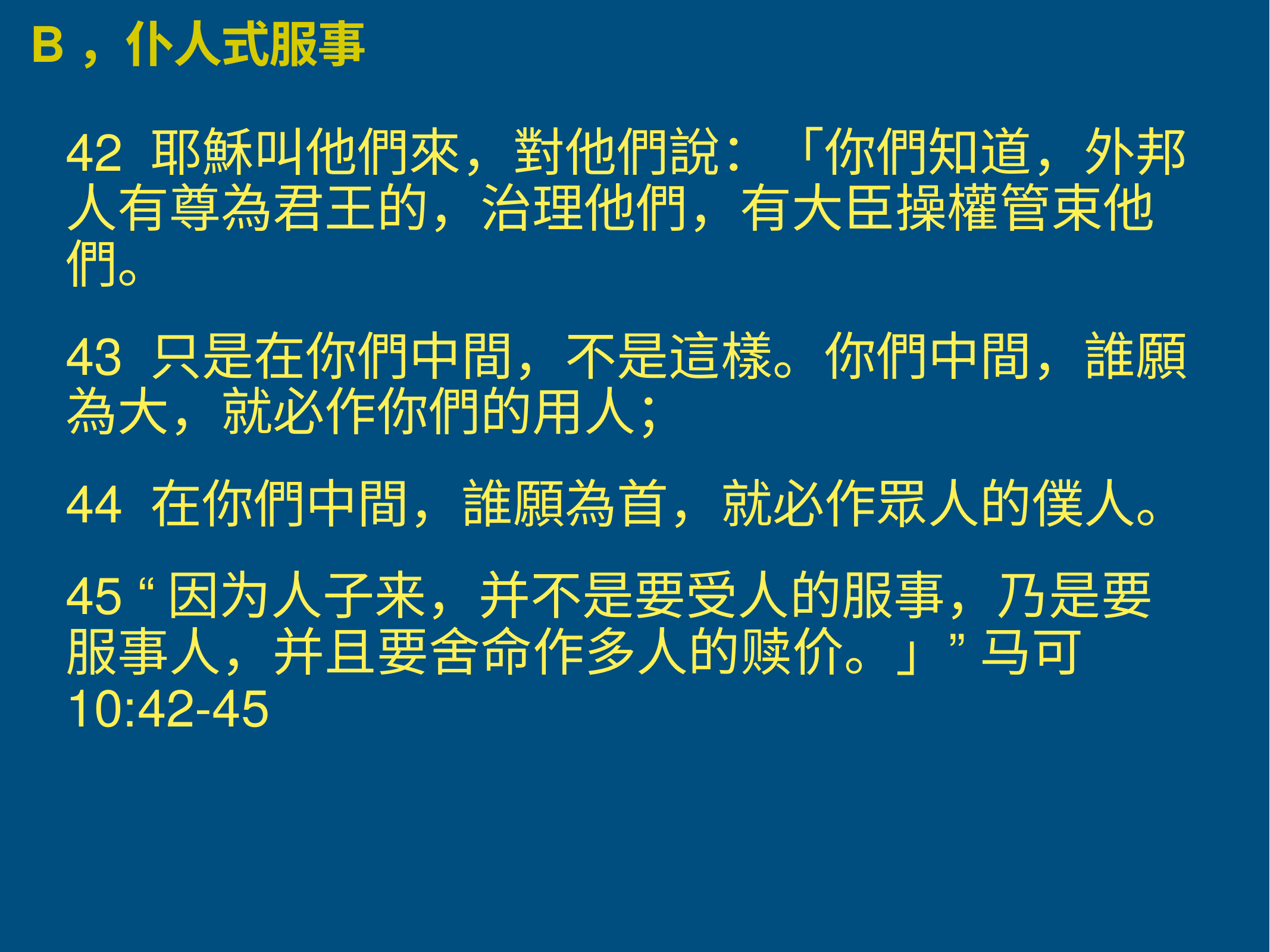

# B，仆人式服事
42 耶穌叫他們來，對他們說：「你們知道，外邦人有尊為君王的，治理他們，有大臣操權管束他們。
43 只是在你們中間，不是這樣。你們中間，誰願為大，就必作你們的用人；
44 在你們中間，誰願為首，就必作眾人的僕人。
45 “因为人子来，并不是要受人的服事，乃是要服事人，并且要舍命作多人的赎价。」” 马可10:42-45